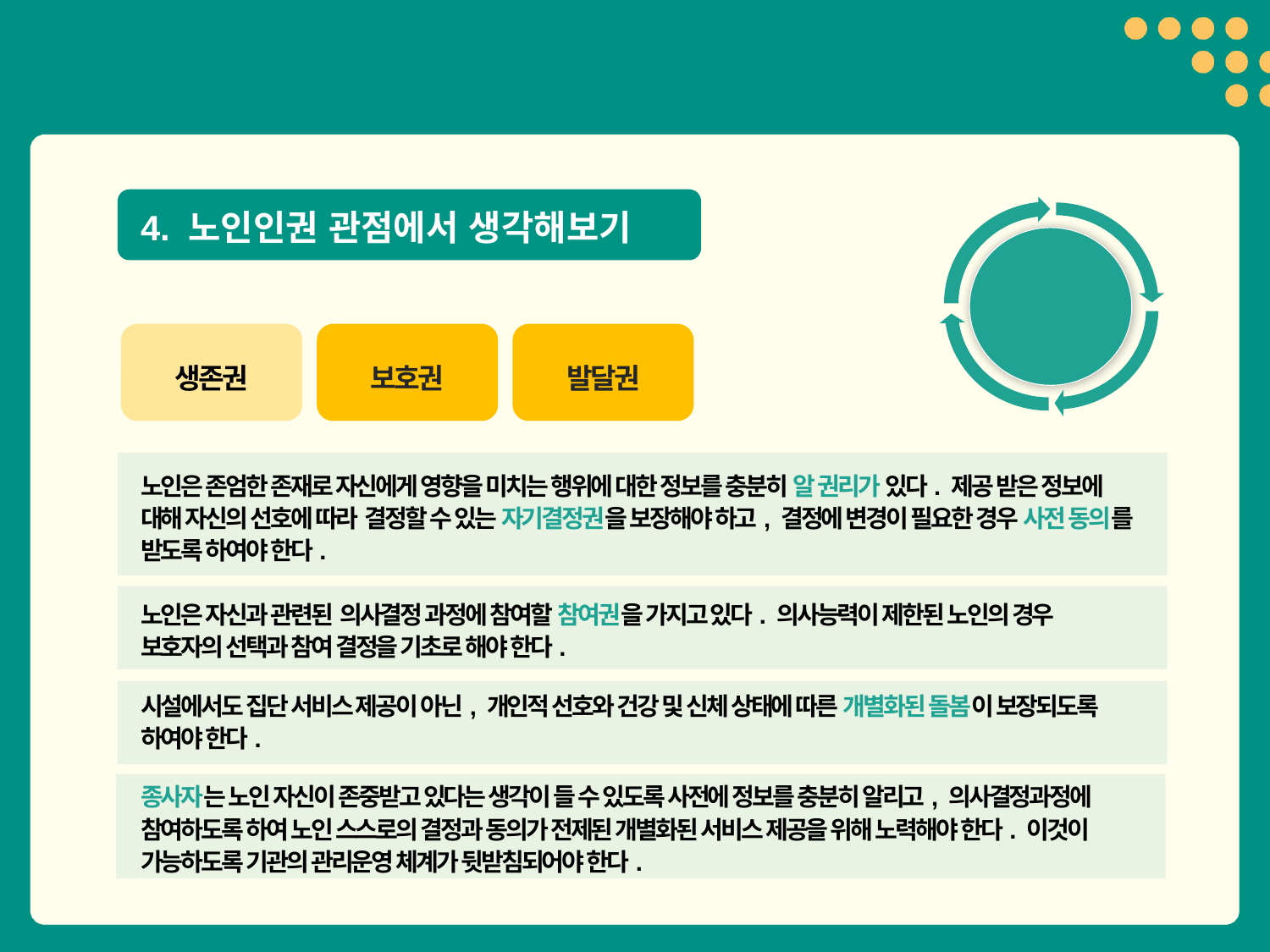

4. 노인인권 관점에서 생각해보기

인권 관점

생존권
보호권
발달권
노인은 존엄한 존재로 자신에게 영향을 미치는 행위에 대한 정보를 충분히 알 권리가 있다. 제공 받은 정보에 대해 자신의 선호에 따라  결정할 수 있는 자기결정권을 보장해야 하고, 결정에 변경이 필요한 경우 사전 동의를 받도록 하여야 한다.
노인은 자신과 관련된  의사결정 과정에 참여할 참여권을 가지고 있다. 의사능력이 제한된 노인의 경우 보호자의 선택과 참여 결정을 기초로 해야 한다.
시설에서도 집단 서비스 제공이 아닌, 개인적 선호와 건강 및 신체 상태에 따른 개별화된 돌봄이 보장되도록 하여야 한다.
종사자는 노인 자신이 존중받고 있다는 생각이 들 수 있도록 사전에 정보를 충분히 알리고, 의사결정과정에 참여하도록 하여 노인 스스로의 결정과 동의가 전제된 개별화된 서비스 제공을 위해 노력해야 한다. 이것이 가능하도록 기관의 관리운영 체계가 뒷받침되어야 한다.
16